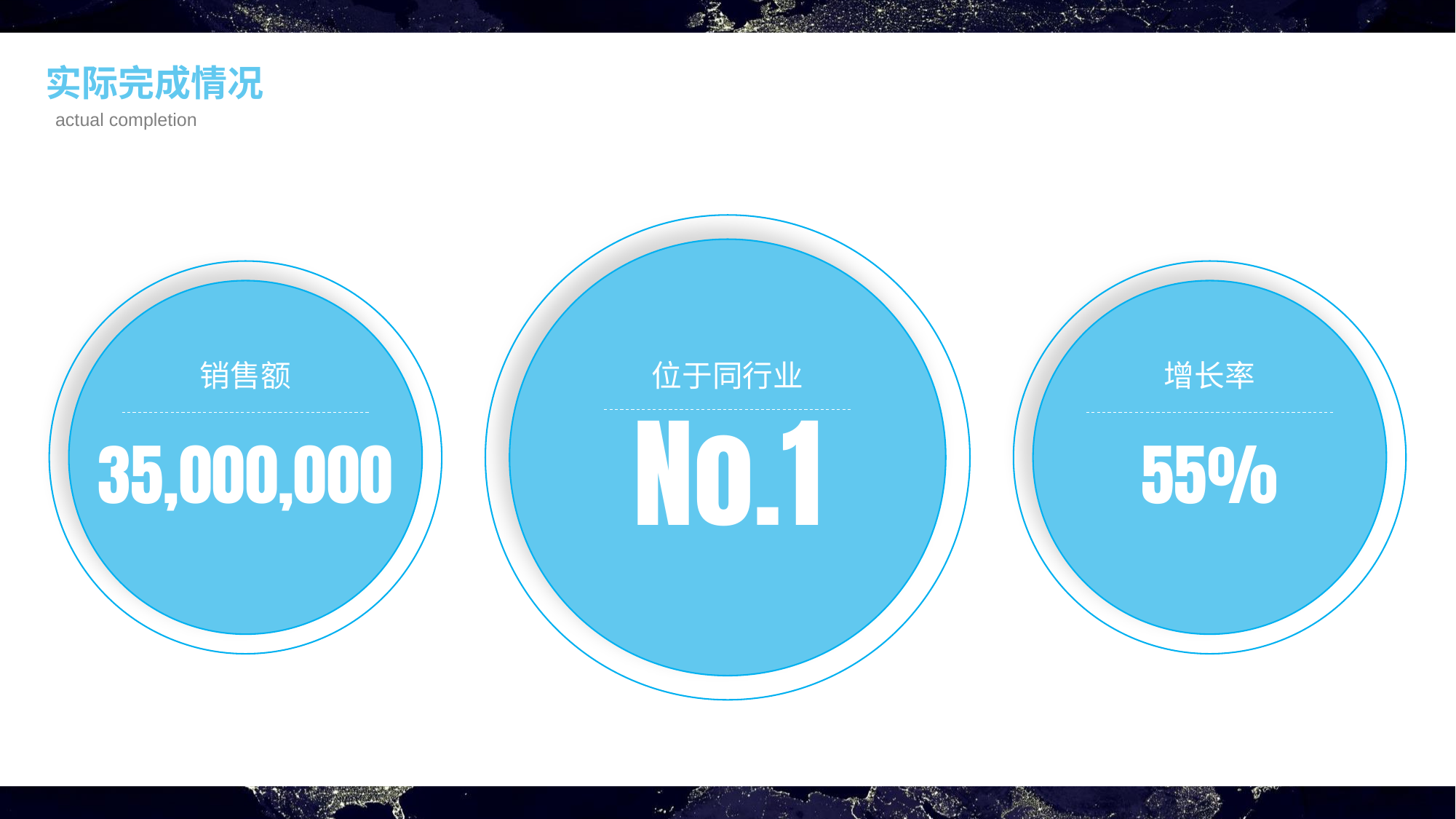

实际完成情况
actual completion

销售额
位于同行业
增长率
No.1
35,000,000
55%